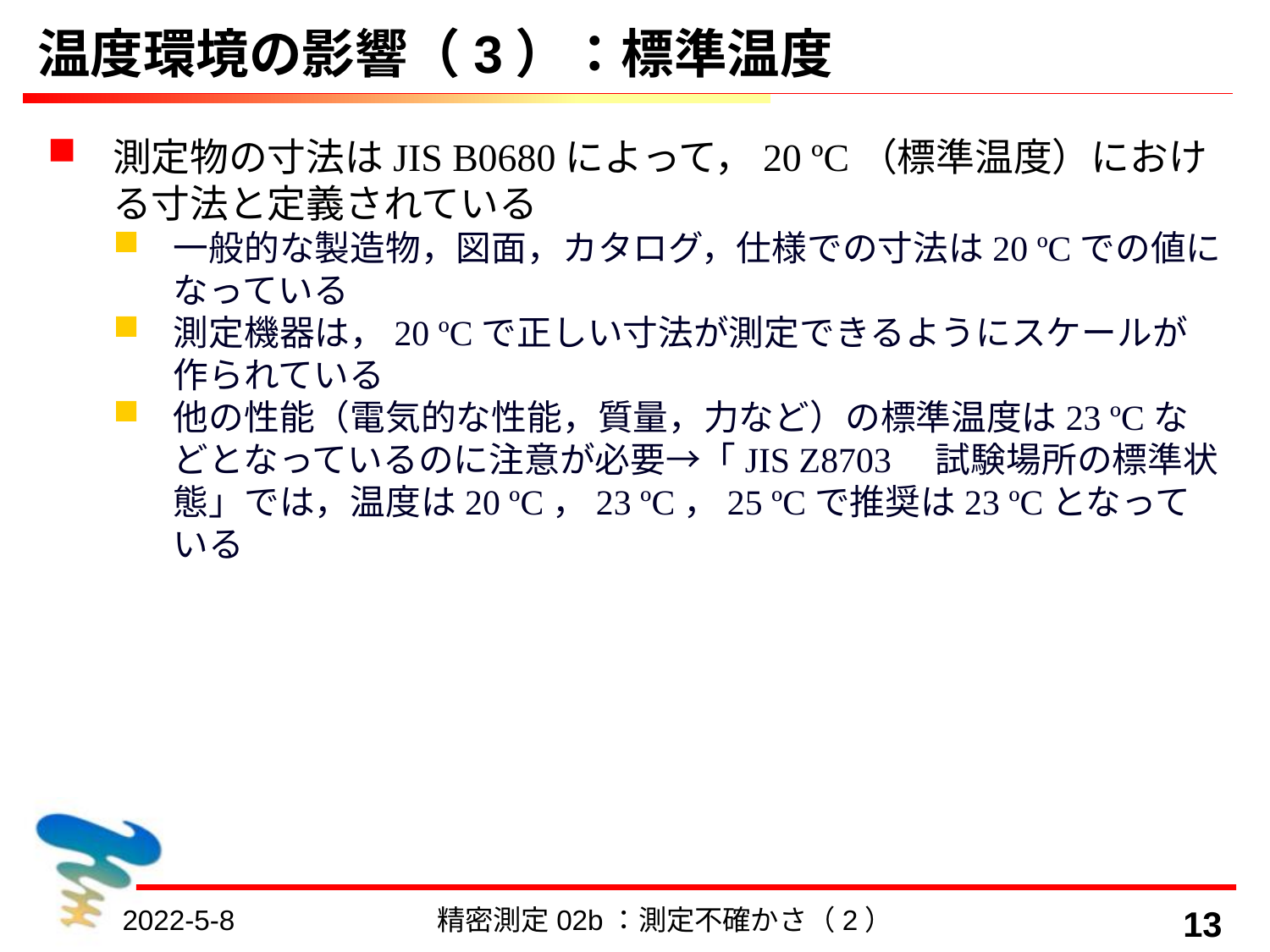

# 温度環境の影響（3）：標準温度
測定物の寸法はJIS B0680によって，20 ºC（標準温度）における寸法と定義されている
一般的な製造物，図面，カタログ，仕様での寸法は20 ºCでの値になっている
測定機器は，20 ºCで正しい寸法が測定できるようにスケールが作られている
他の性能（電気的な性能，質量，力など）の標準温度は23 ºCなどとなっているのに注意が必要→「JIS Z8703　試験場所の標準状態」では，温度は20 ºC，23 ºC，25 ºCで推奨は23 ºCとなっている
2022-5-8
精密測定02b：測定不確かさ（2）
13